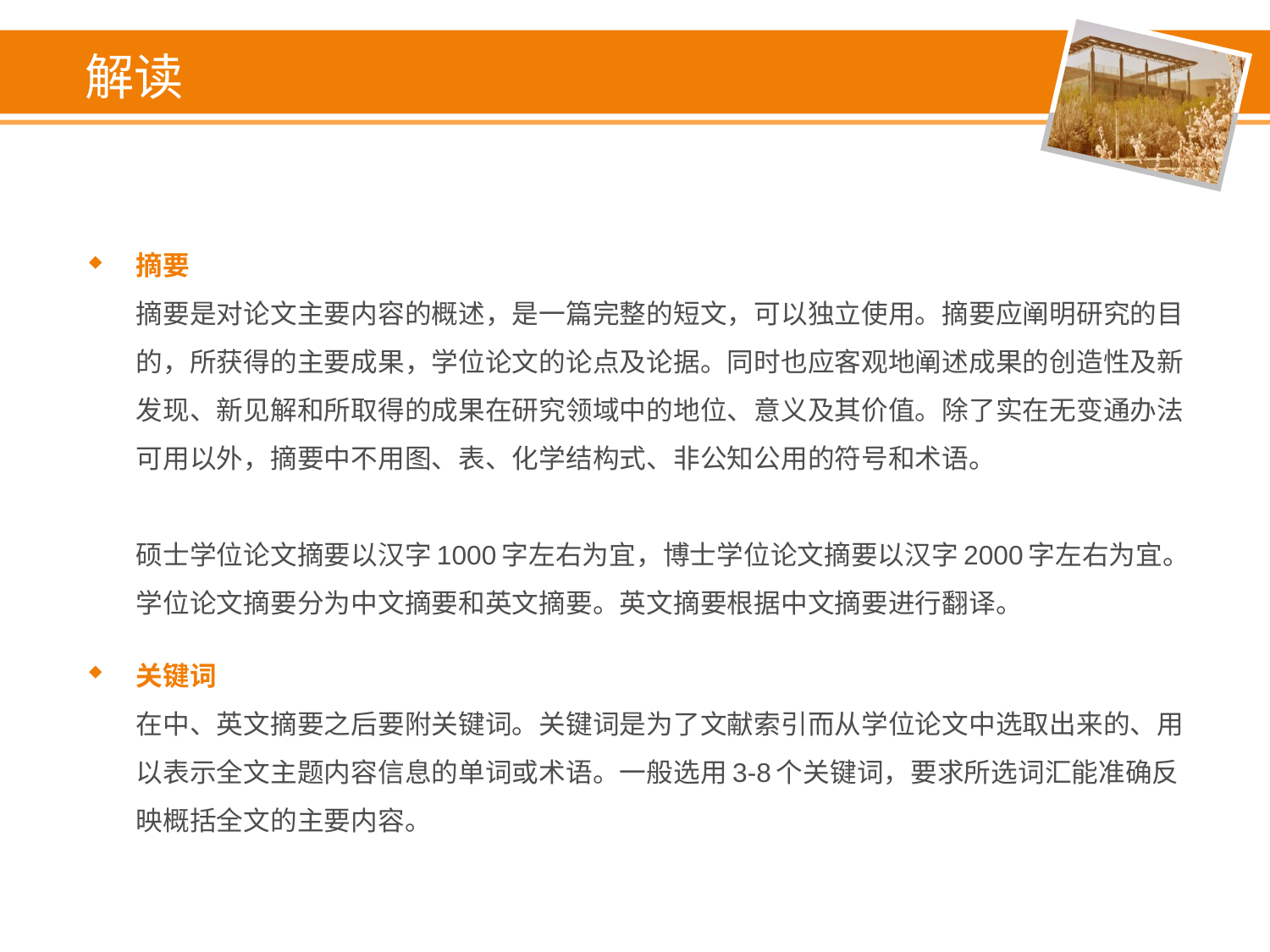

# 解读
摘要
摘要是对论文主要内容的概述，是一篇完整的短文，可以独立使用。摘要应阐明研究的目的，所获得的主要成果，学位论文的论点及论据。同时也应客观地阐述成果的创造性及新发现、新见解和所取得的成果在研究领域中的地位、意义及其价值。除了实在无变通办法可用以外，摘要中不用图、表、化学结构式、非公知公用的符号和术语。
硕士学位论文摘要以汉字1000字左右为宜，博士学位论文摘要以汉字2000字左右为宜。学位论文摘要分为中文摘要和英文摘要。英文摘要根据中文摘要进行翻译。
关键词
在中、英文摘要之后要附关键词。关键词是为了文献索引而从学位论文中选取出来的、用以表示全文主题内容信息的单词或术语。一般选用3-8个关键词，要求所选词汇能准确反映概括全文的主要内容。